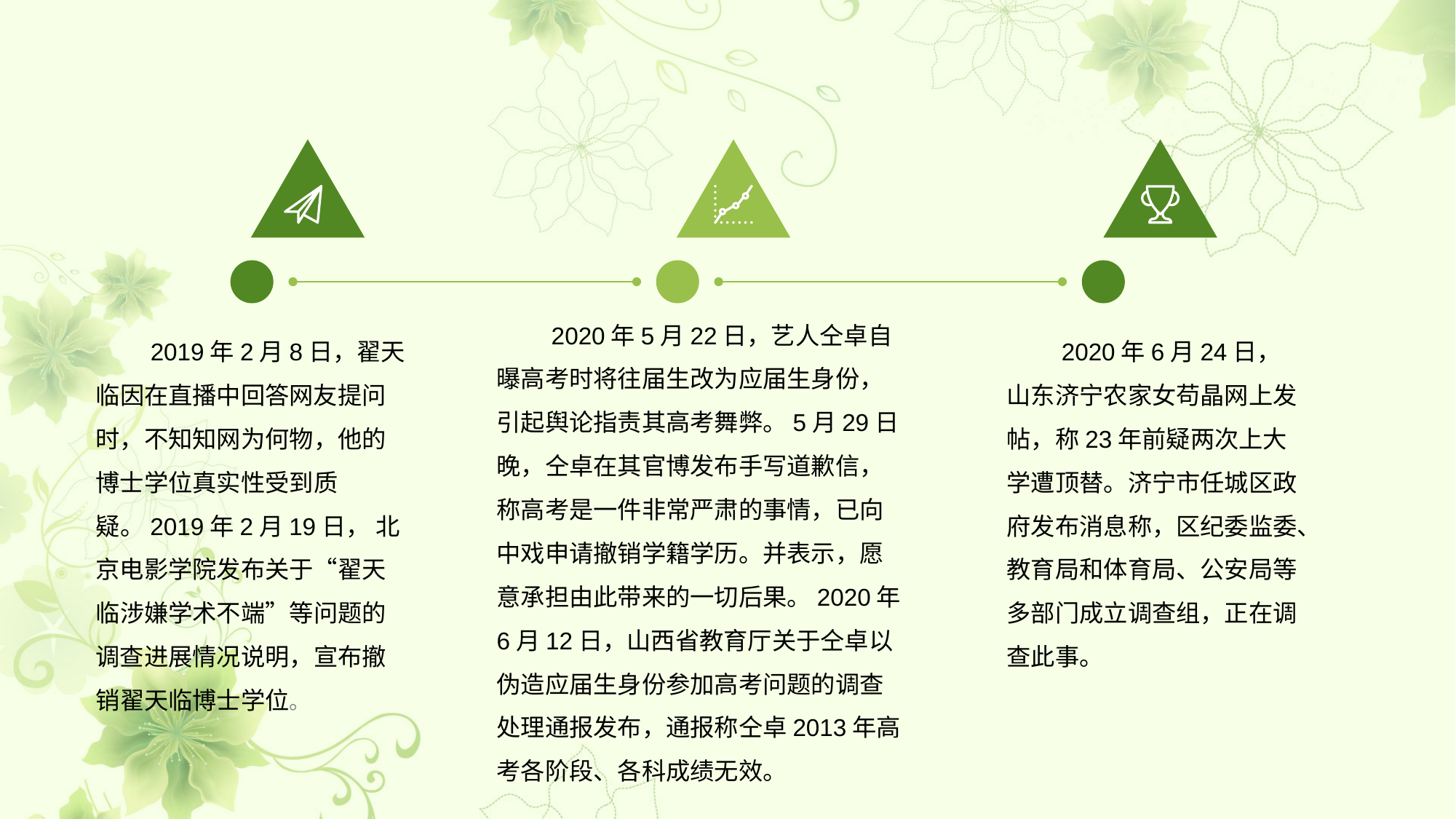

2020年5月22日，艺人仝卓自曝高考时将往届生改为应届生身份，引起舆论指责其高考舞弊。5月29日晚，仝卓在其官博发布手写道歉信，称高考是一件非常严肃的事情，已向中戏申请撤销学籍学历。并表示，愿意承担由此带来的一切后果。2020年6月12日，山西省教育厅关于仝卓以伪造应届生身份参加高考问题的调查处理通报发布，通报称仝卓2013年高考各阶段、各科成绩无效。
2019年2月8日，翟天临因在直播中回答网友提问时，不知知网为何物，他的博士学位真实性受到质疑。2019年2月19日， 北京电影学院发布关于“翟天临涉嫌学术不端”等问题的调查进展情况说明，宣布撤销翟天临博士学位。
2020年6月24日，山东济宁农家女苟晶网上发帖，称23年前疑两次上大学遭顶替。济宁市任城区政府发布消息称，区纪委监委、教育局和体育局、公安局等多部门成立调查组，正在调查此事。